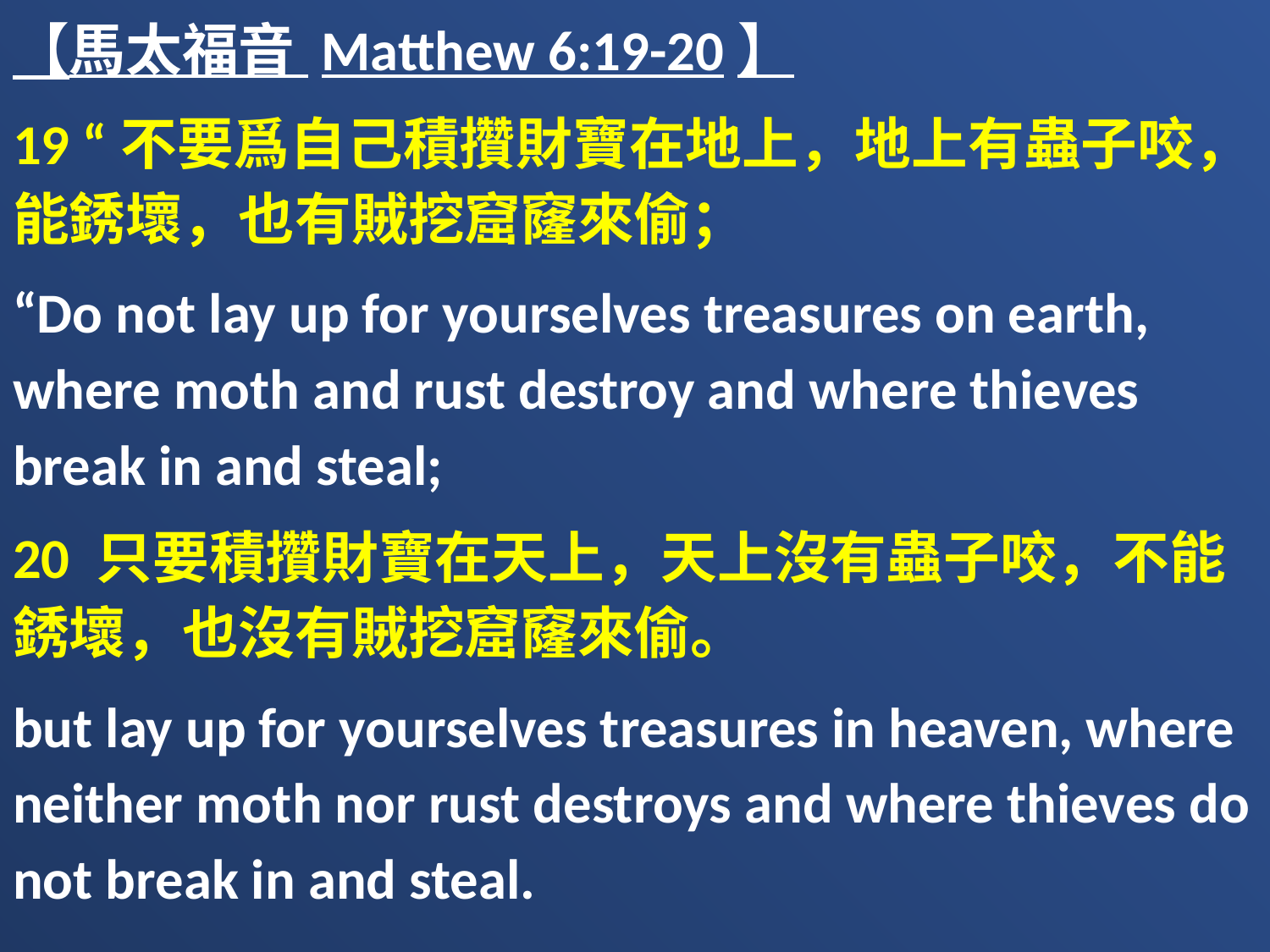

【馬太福音 Matthew 6:19-20】
19 “不要爲自己積攢財寶在地上，地上有蟲子咬，能銹壞，也有賊挖窟窿來偷；
“Do not lay up for yourselves treasures on earth, where moth and rust destroy and where thieves break in and steal;
20 只要積攢財寶在天上，天上沒有蟲子咬，不能銹壞，也沒有賊挖窟窿來偷。
but lay up for yourselves treasures in heaven, where neither moth nor rust destroys and where thieves do not break in and steal.